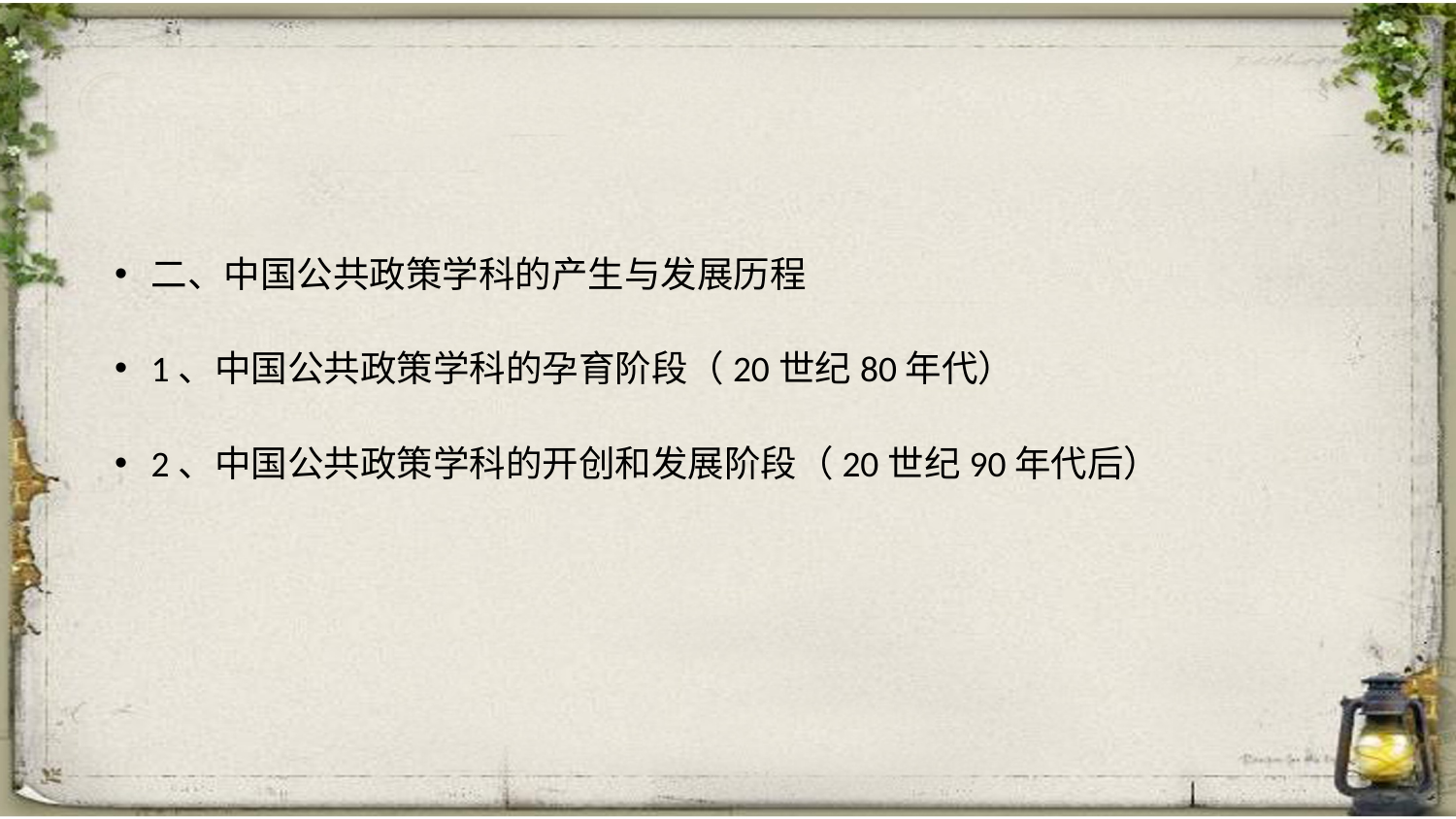

#
二、中国公共政策学科的产生与发展历程
1、中国公共政策学科的孕育阶段（20世纪80年代）
2、中国公共政策学科的开创和发展阶段（20世纪90年代后）